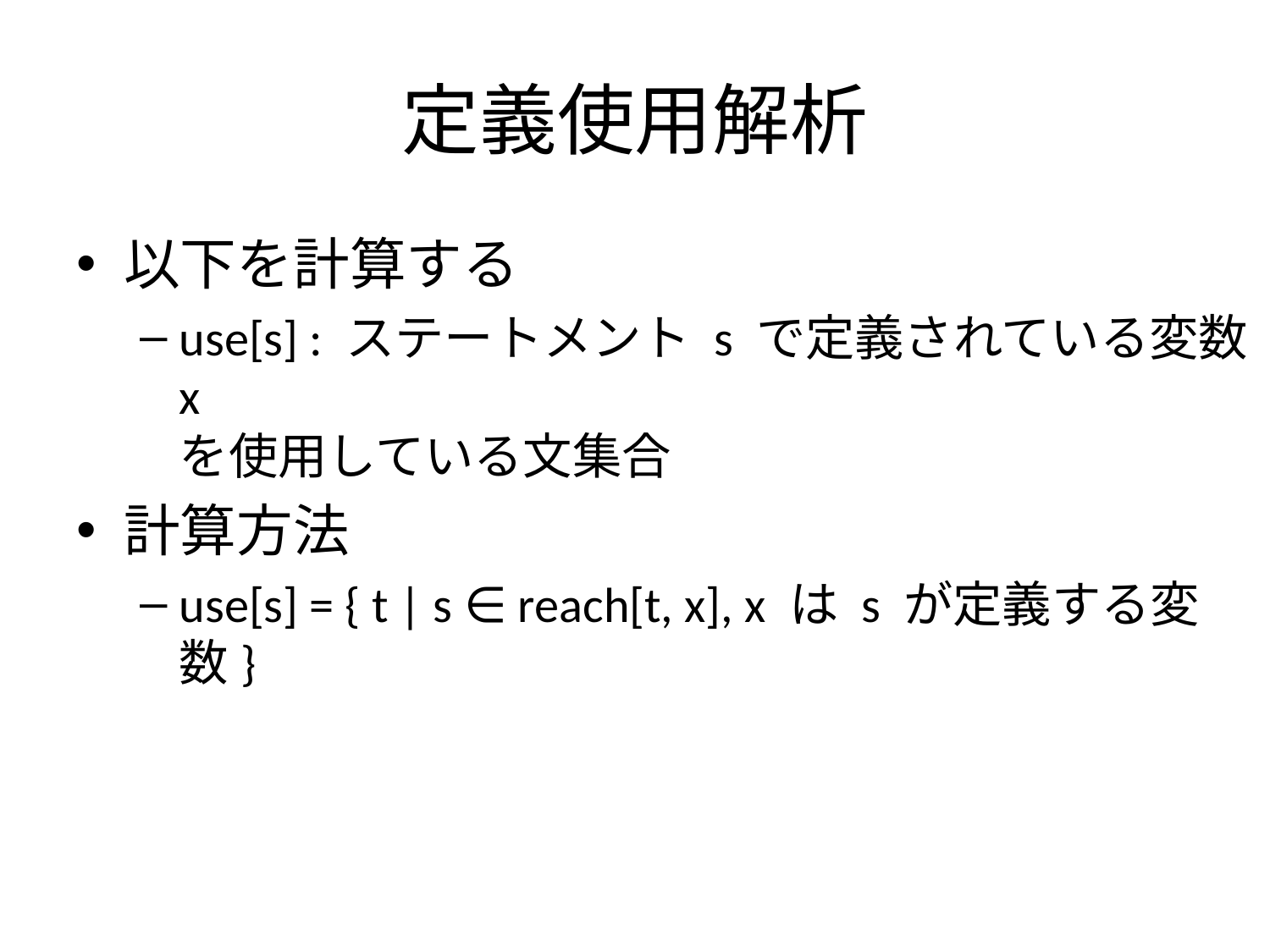

# 定義使用解析
以下を計算する
use[s] : ステートメント s で定義されている変数 x
を使用している文集合
計算方法
use[s] = { t | s ∈ reach[t, x], x は s が定義する変数}